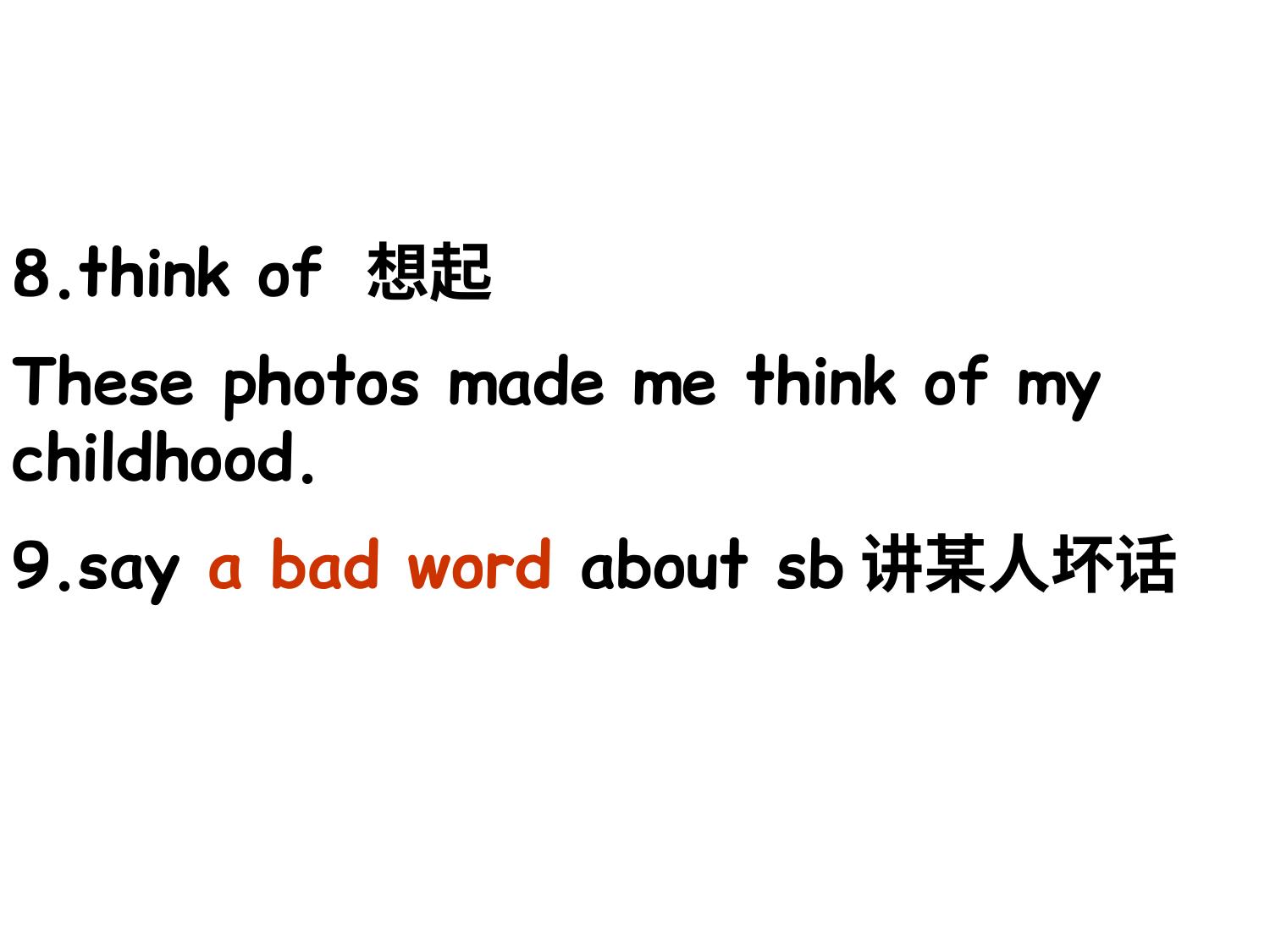

8.think of 想起
These photos made me think of my childhood.
9.say a bad word about sb讲某人坏话